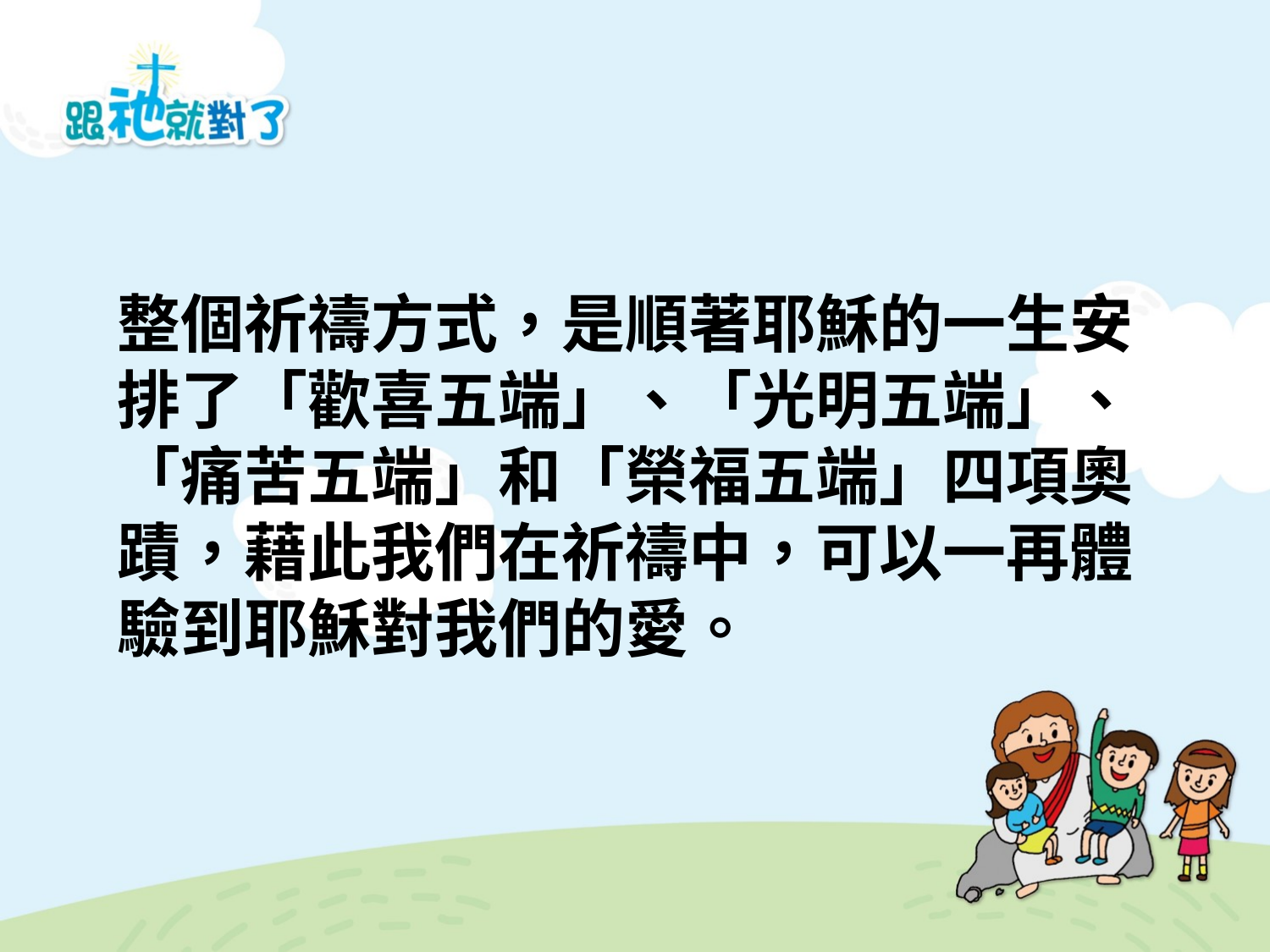

整個祈禱方式，是順著耶穌的一生安排了「歡喜五端」、「光明五端」、「痛苦五端」和「榮福五端」四項奧蹟，藉此我們在祈禱中，可以一再體驗到耶穌對我們的愛。